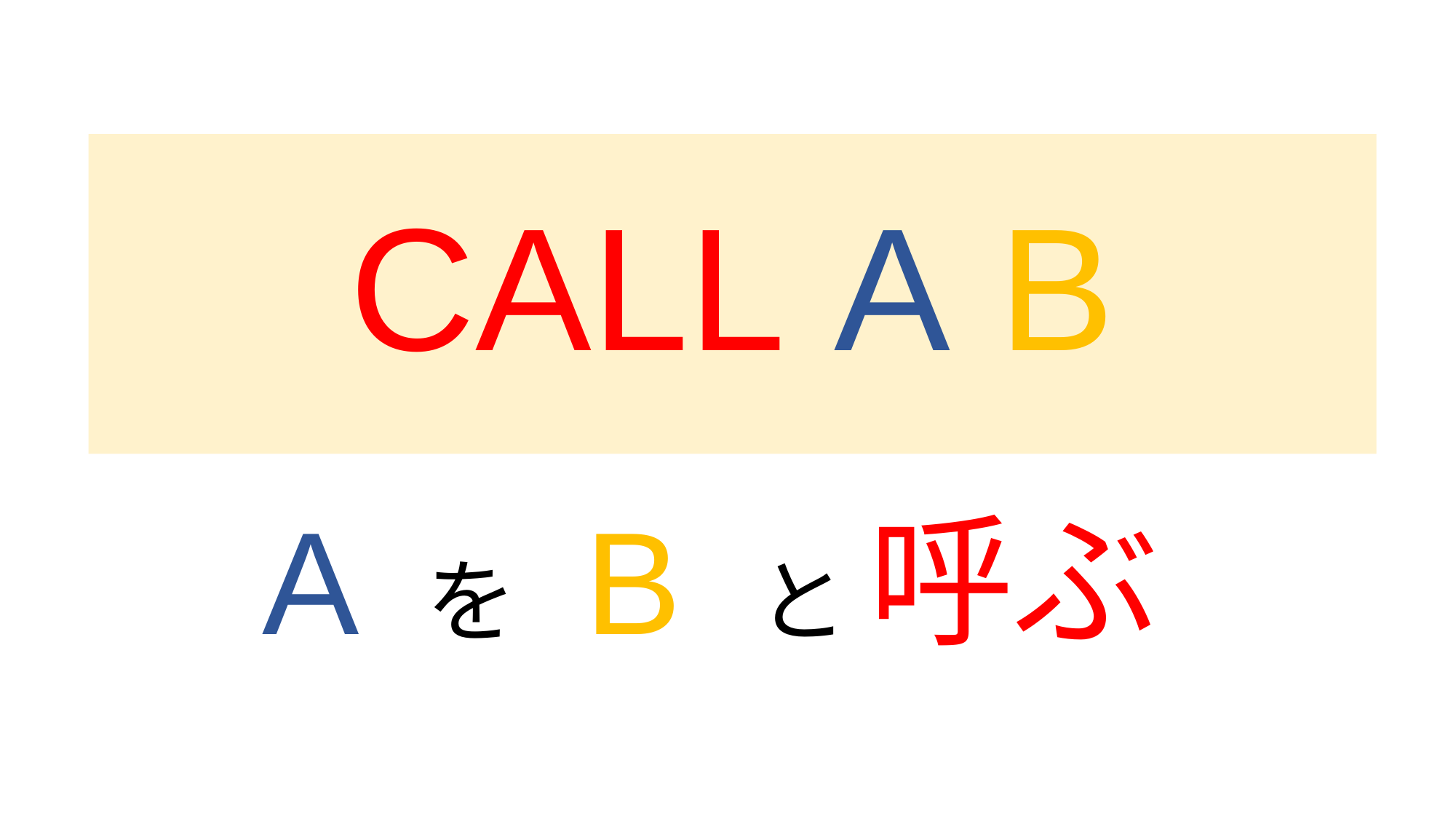

# CALL A B
A を B と 呼ぶ